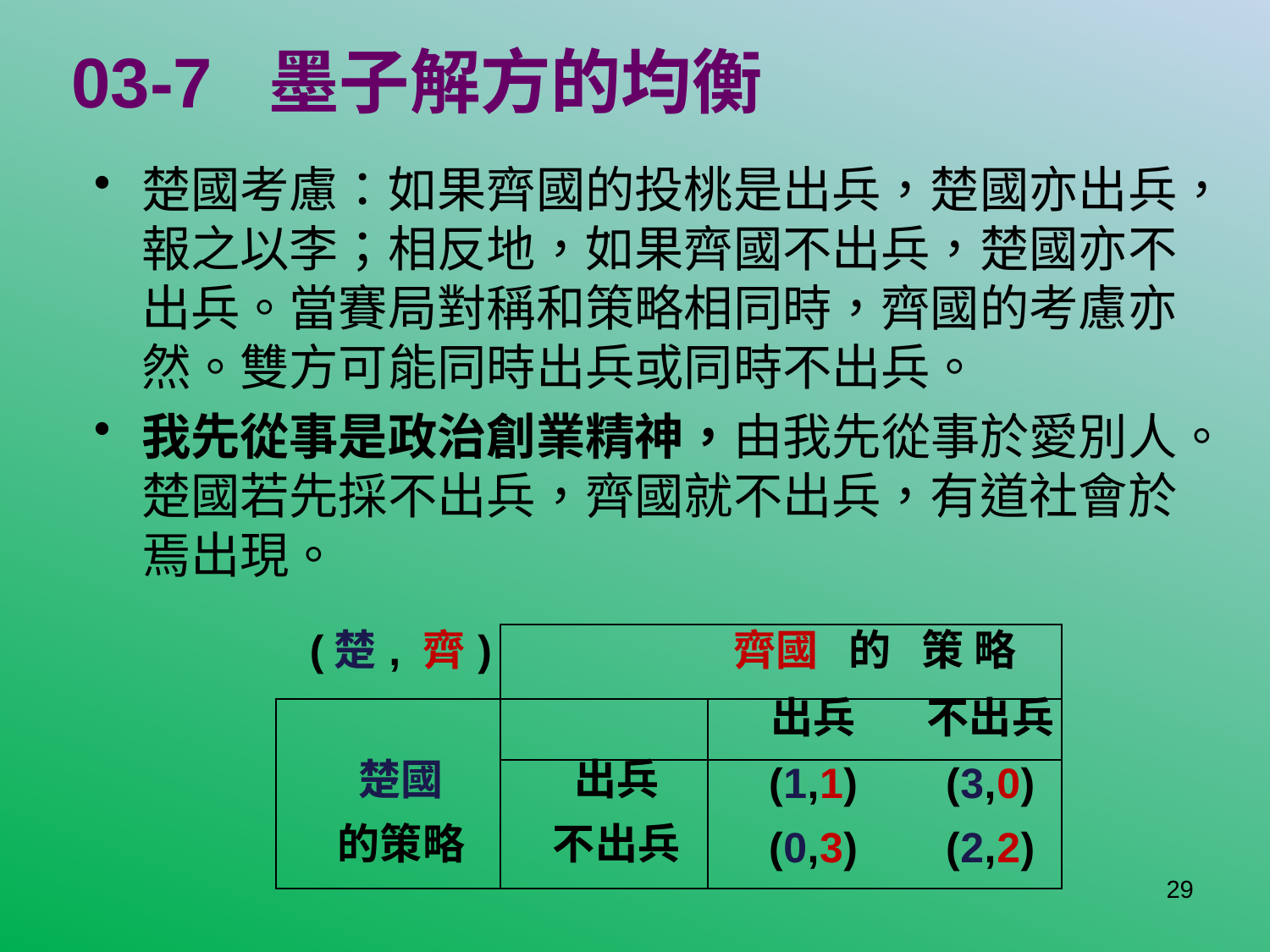

# 03-7  墨子解方的均衡
楚國考慮：如果齊國的投桃是出兵，楚國亦出兵，報之以李；相反地，如果齊國不出兵，楚國亦不出兵。當賽局對稱和策略相同時，齊國的考慮亦然。雙方可能同時出兵或同時不出兵。
我先從事是政治創業精神，由我先從事於愛別人。楚國若先採不出兵，齊國就不出兵，有道社會於焉出現。
| (楚, 齊) | 齊國 的 |  | 策 略 |  |
| --- | --- | --- | --- | --- |
|  |  | 出兵 | 不出兵 |  |
| 楚國 | 出兵 | (1,1) | (3,0) |  |
| 的策略 | 不出兵 | (0,3) | (2,2) |  |
29